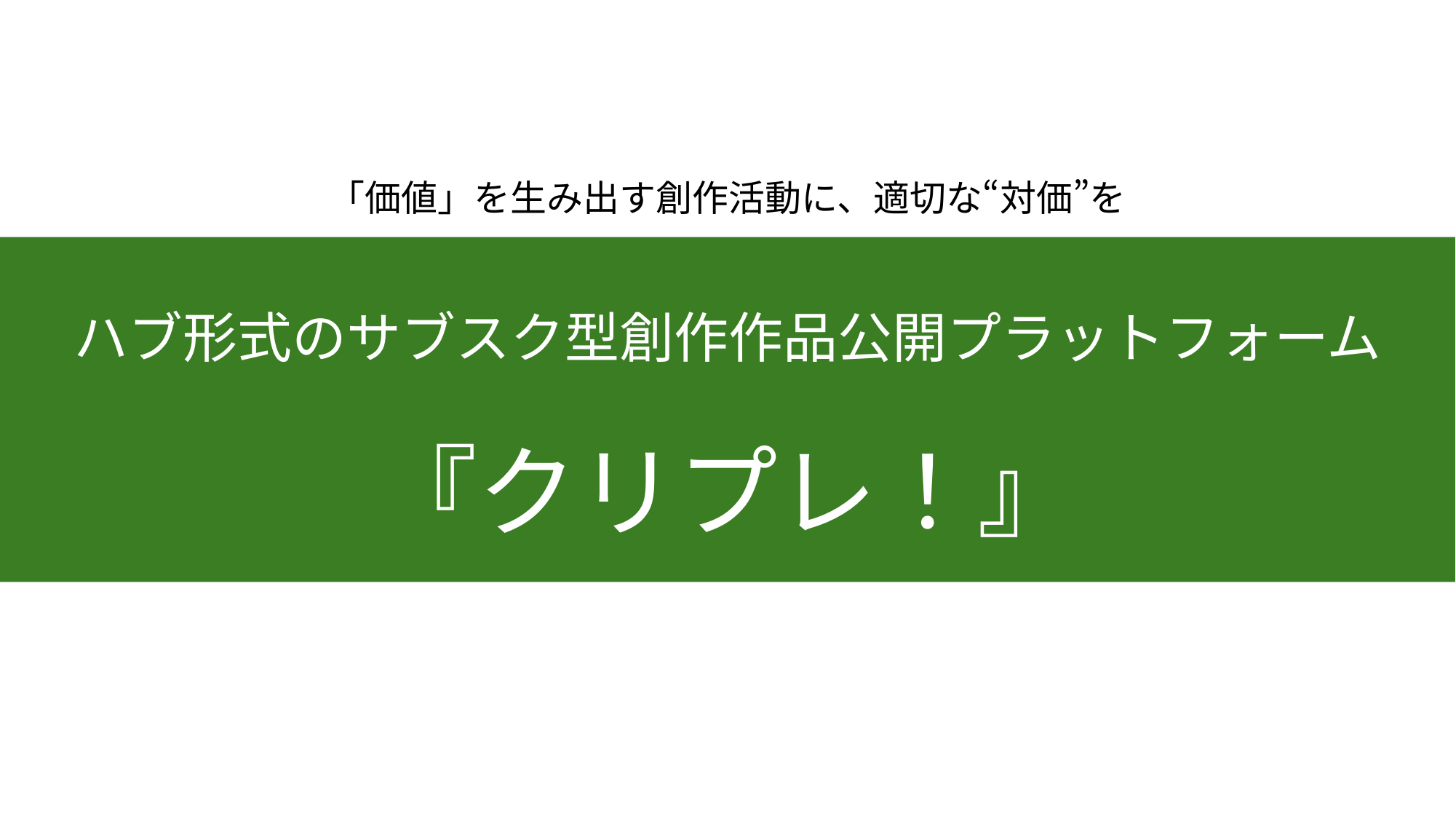

「価値」を生み出す創作活動に、適切な“対価”を
# ハブ形式のサブスク型創作作品公開プラットフォーム 『クリプレ！』